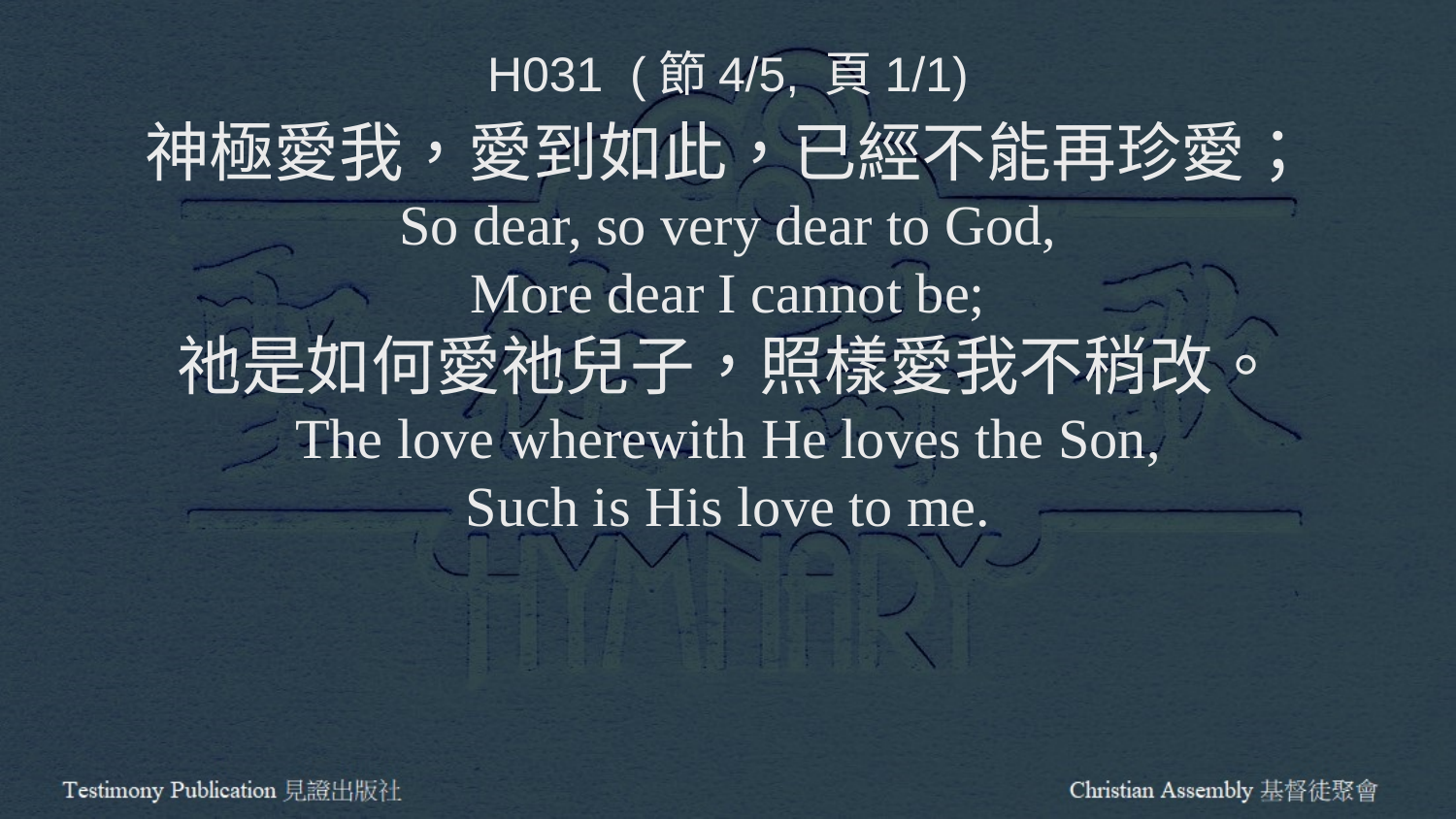

H031  (節4/5, 頁1/1)
神極愛我，愛到如此，已經不能再珍愛；
So dear, so very dear to God,
More dear I cannot be;
祂是如何愛祂兒子，照樣愛我不稍改。
The love wherewith He loves the Son,
Such is His love to me.